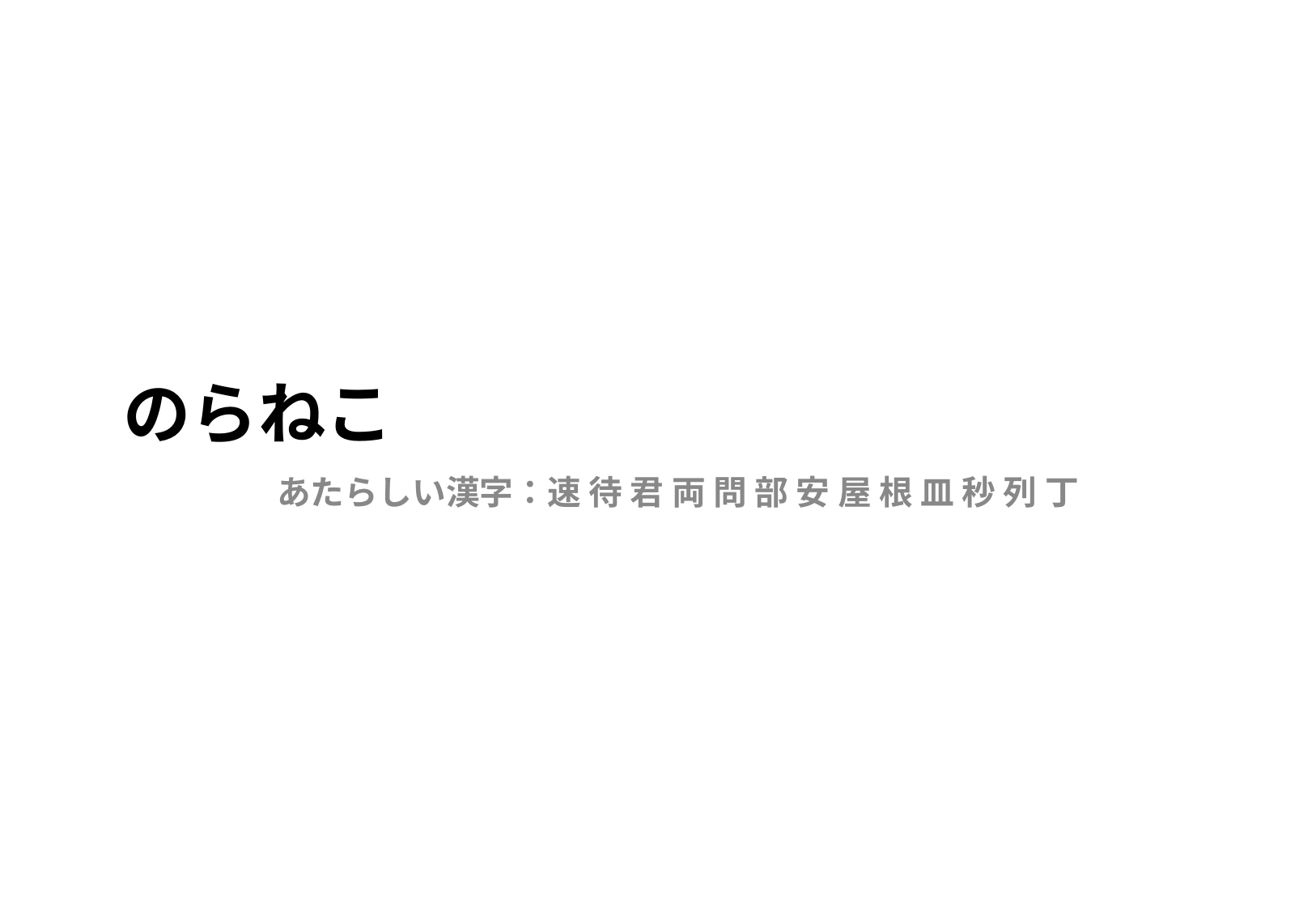

# のらねこ
あたらしい漢字：速 待 君 両 問 部 安 屋 根 皿 秒 列 丁